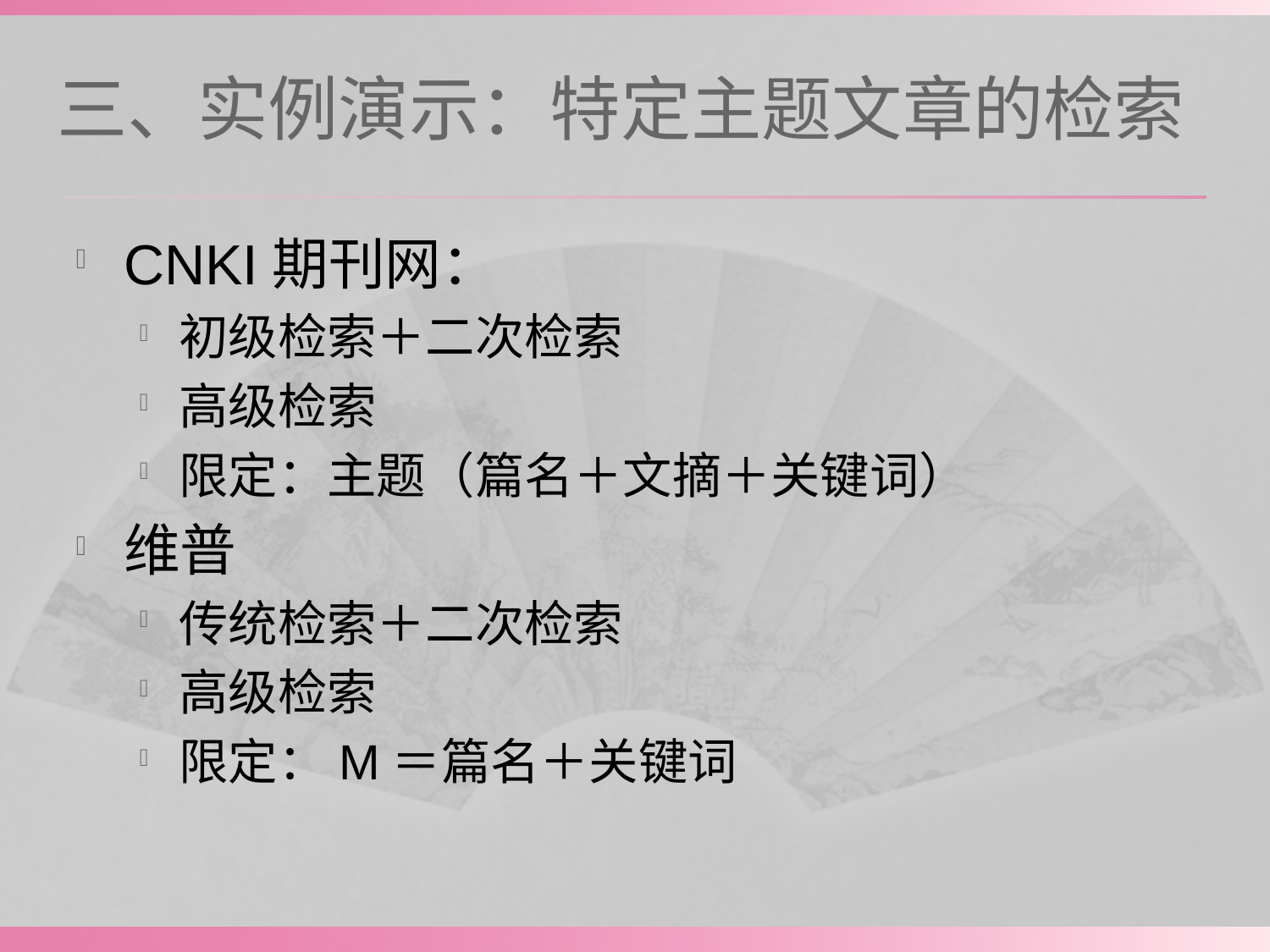

# 三、实例演示：特定主题文章的检索
CNKI期刊网：
初级检索＋二次检索
高级检索
限定：主题（篇名＋文摘＋关键词）
维普
传统检索＋二次检索
高级检索
限定：M＝篇名＋关键词